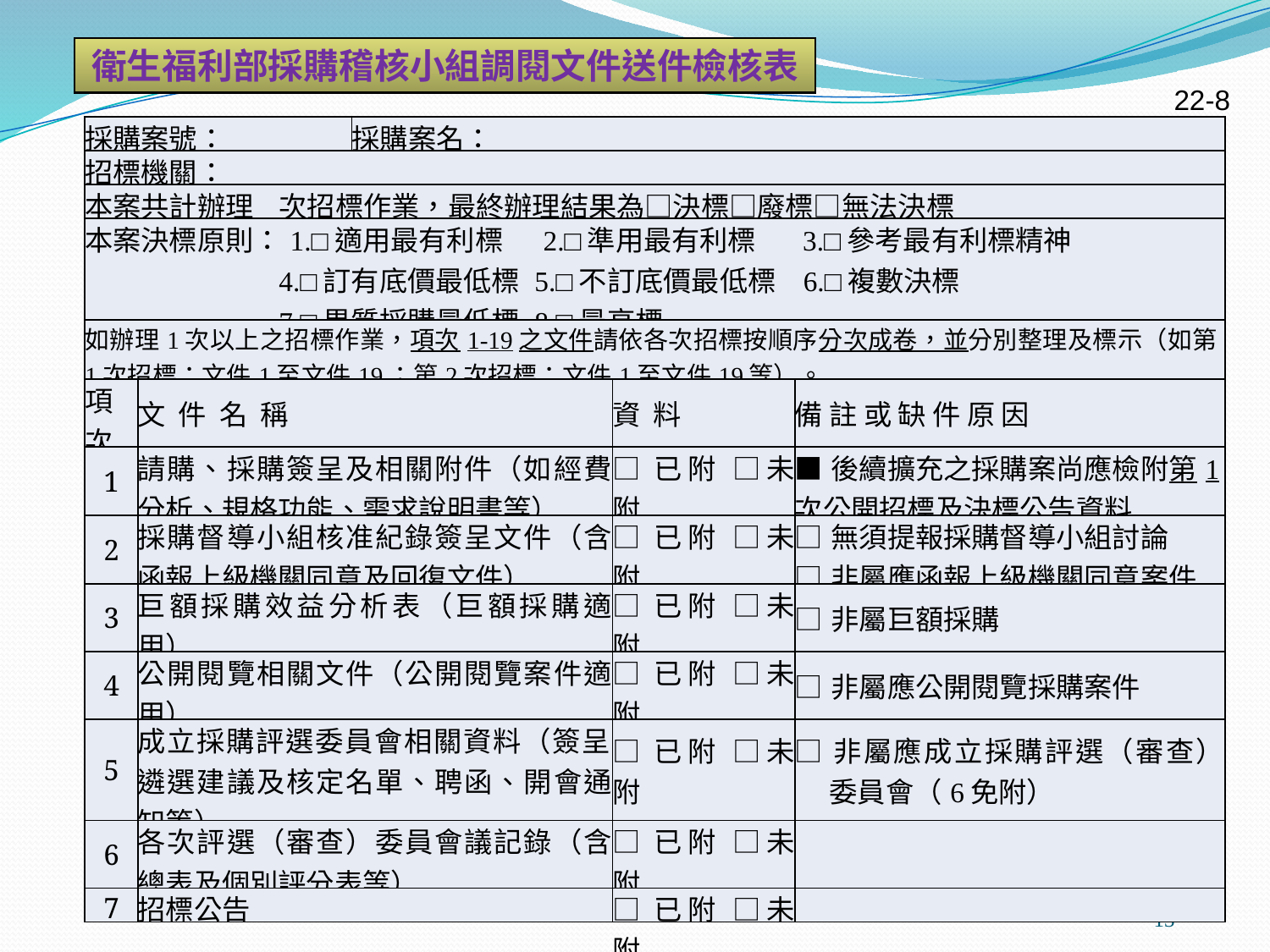

衛生福利部採購稽核小組調閱文件送件檢核表
22-8
| 採購案號： |  | 採購案名： |  |  |
| --- | --- | --- | --- | --- |
| 招標機關： |  |  |  |  |
| 本案共計辦理 次招標作業，最終辦理結果為□決標□廢標□無法決標 |  |  |  |  |
| 本案決標原則：1.□適用最有利標 2.□準用最有利標 3.□參考最有利標精神 4.□訂有底價最低標 5.□不訂底價最低標 6.□複數決標 7.□異質採購最低標 8.□最高標 |  |  |  |  |
| 如辦理1次以上之招標作業，項次1-19之文件請依各次招標按順序分次成卷，並分別整理及標示（如第1次招標：文件1至文件19；第2次招標：文件1至文件19等）。 |  |  |  |  |
| 項次 | 文 件 名 稱 |  | 資 料 | 備 註 或 缺 件 原 因 |
| 1 | 請購、採購簽呈及相關附件（如經費分析、規格功能、需求說明書等） |  | □已附 □未附 | ■後續擴充之採購案尚應檢附第1次公開招標及決標公告資料 |
| 2 | 採購督導小組核准紀錄簽呈文件（含函報上級機關同意及回復文件） |  | □已附 □未附 | □無須提報採購督導小組討論 □非屬應函報上級機關同意案件 |
| 3 | 巨額採購效益分析表（巨額採購適用） |  | □已附 □未附 | □非屬巨額採購 |
| 4 | 公開閱覽相關文件（公開閱覽案件適用） |  | □已附 □未附 | □非屬應公開閱覽採購案件 |
| 5 | 成立採購評選委員會相關資料（簽呈、遴選建議及核定名單、聘函、開會通知等） |  | □已附 □未附 | □非屬應成立採購評選（審查）委員會（6免附） |
| 6 | 各次評選（審查）委員會議記錄（含總表及個別評分表等） |  | □已附 □未附 |  |
| 7 | 招標公告 |  | □已附 □未附 |  |
13